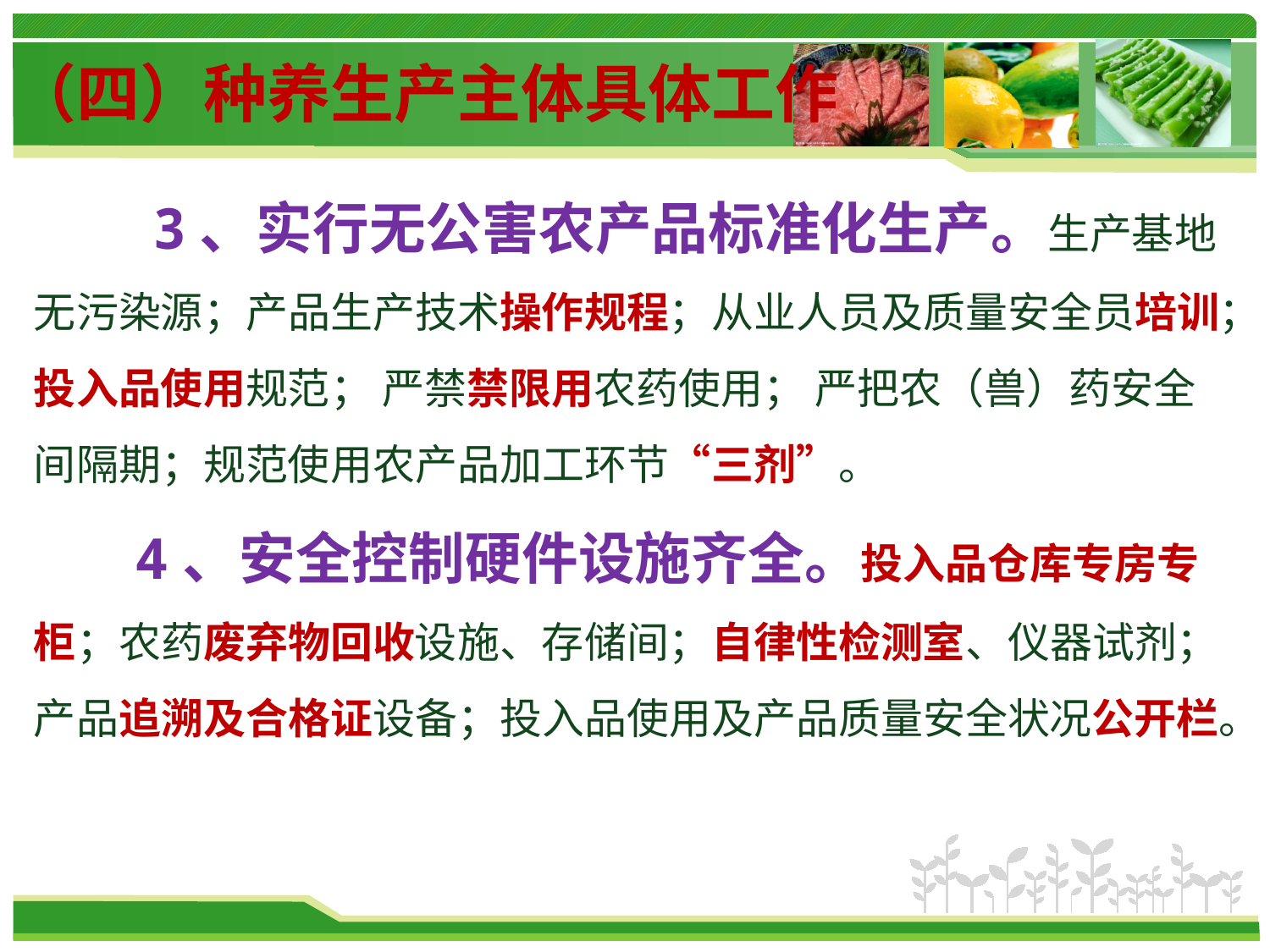

（四）种养生产主体具体工作
    3、实行无公害农产品标准化生产。生产基地无污染源；产品生产技术操作规程；从业人员及质量安全员培训；投入品使用规范； 严禁禁限用农药使用； 严把农（兽）药安全间隔期；规范使用农产品加工环节“三剂”。
   4、安全控制硬件设施齐全。投入品仓库专房专柜；农药废弃物回收设施、存储间；自律性检测室、仪器试剂；产品追溯及合格证设备；投入品使用及产品质量安全状况公开栏。